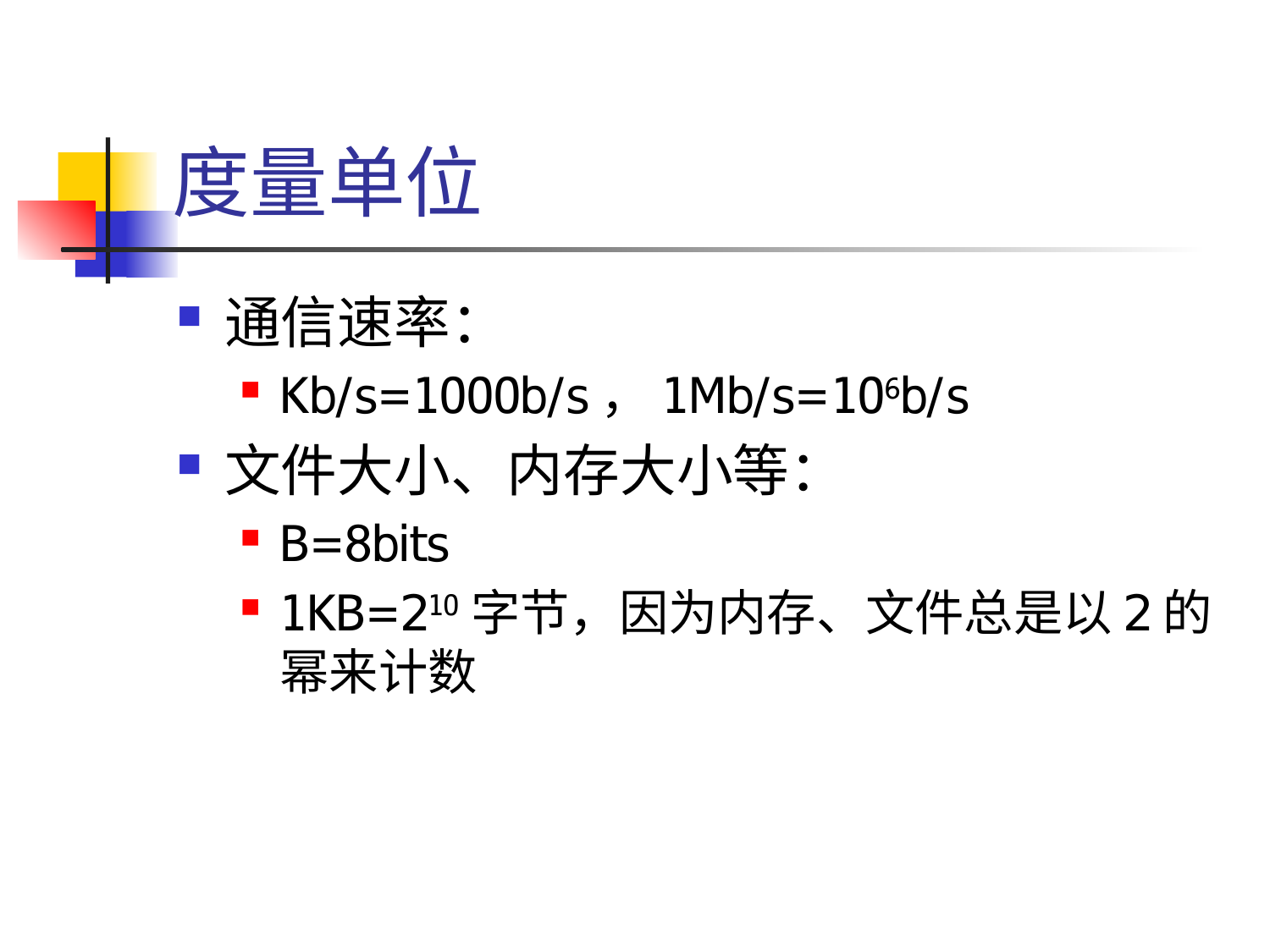

# 度量单位
通信速率：
Kb/s=1000b/s，1Mb/s=106b/s
文件大小、内存大小等：
B=8bits
1KB=210字节，因为内存、文件总是以2的幂来计数